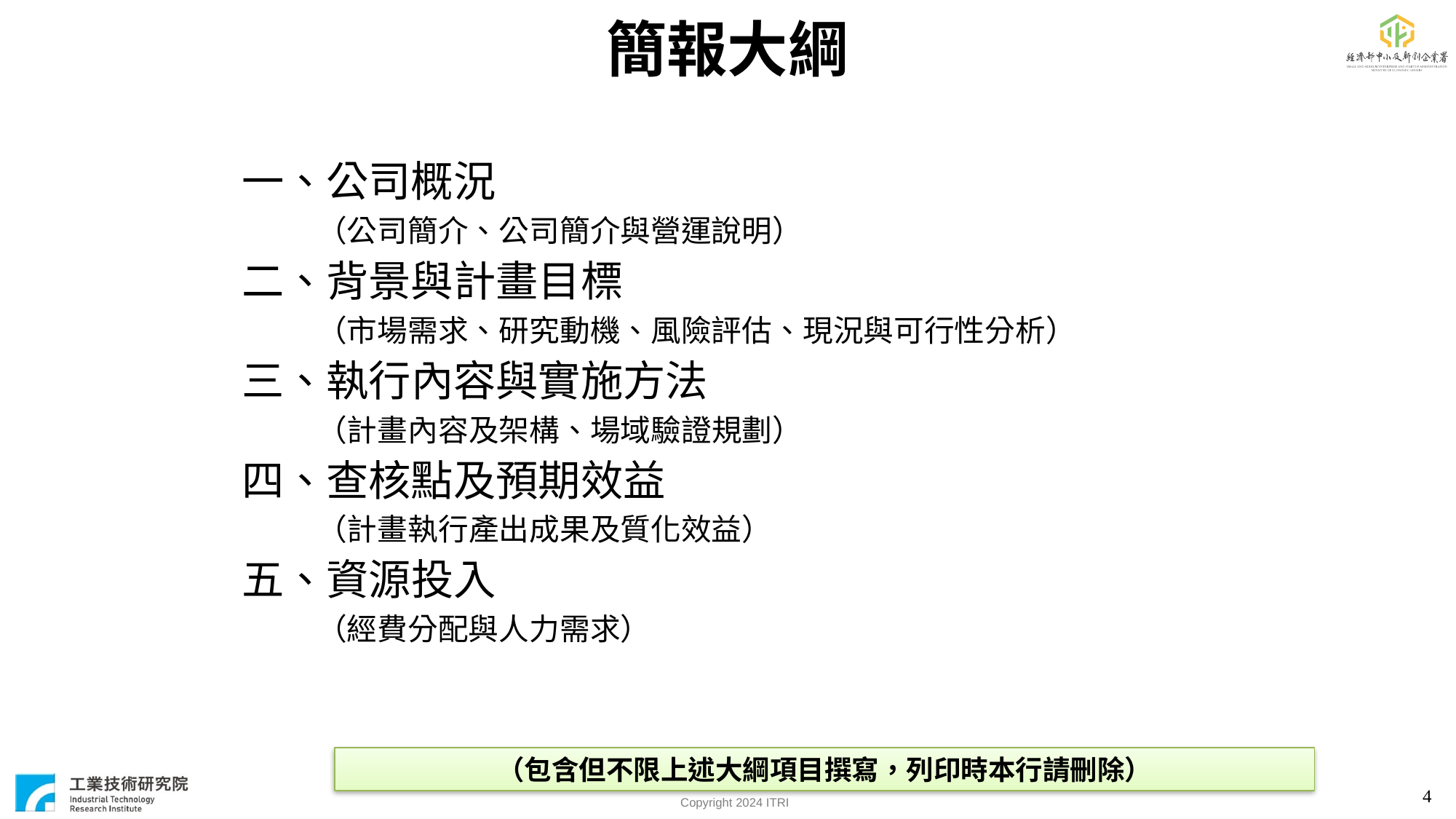

# 簡報大綱
一、公司概況
（公司簡介、公司簡介與營運說明）
二、背景與計畫目標
（市場需求、研究動機、風險評估、現況與可行性分析）
三、執行內容與實施方法
（計畫內容及架構、場域驗證規劃）
四、查核點及預期效益
（計畫執行產出成果及質化效益）
五、資源投入
（經費分配與人力需求）
（包含但不限上述大綱項目撰寫，列印時本行請刪除）
4